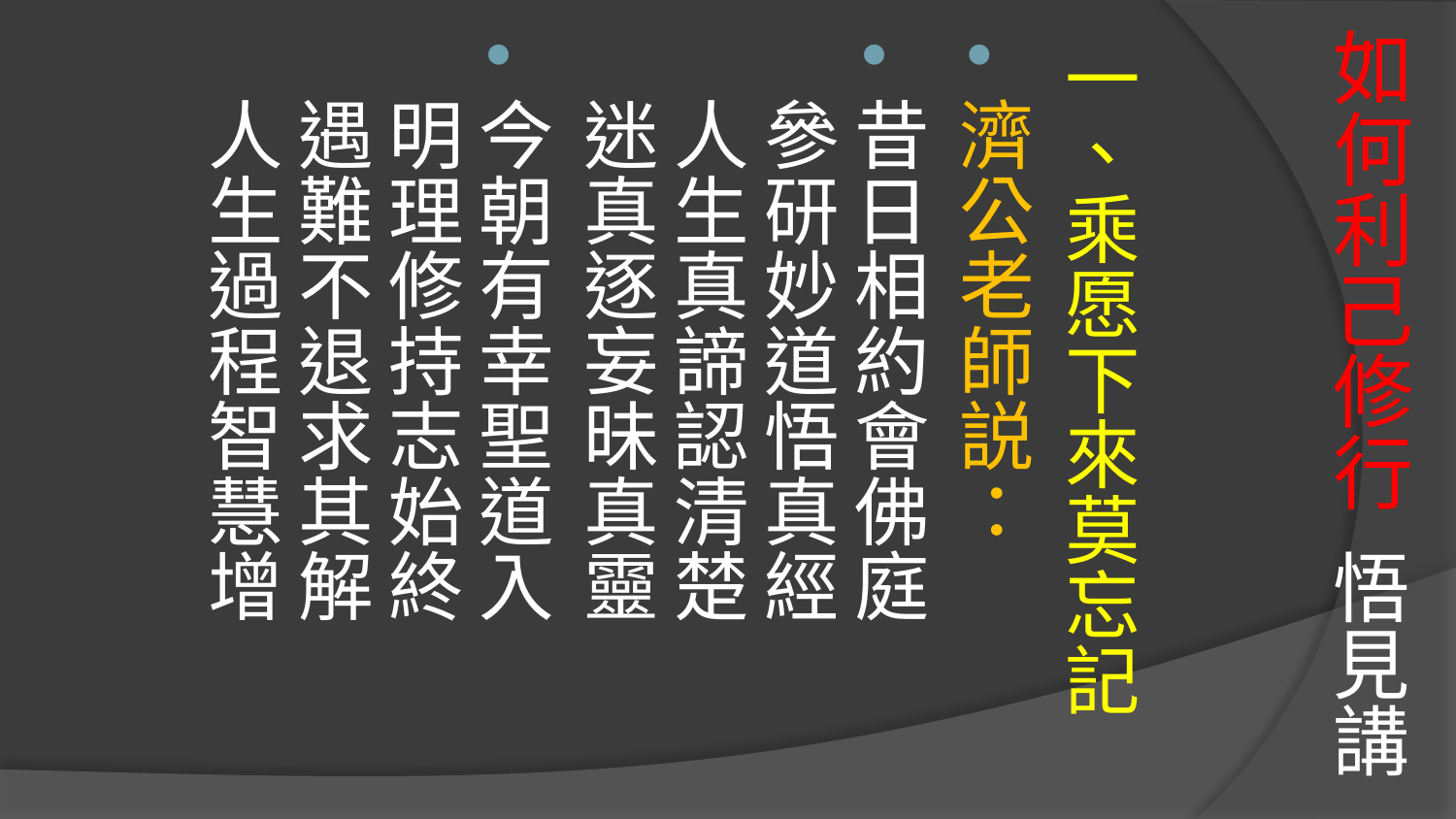

# 如何利己修行  悟見講
一、乘愿下來莫忘記
濟公老師説：
昔日相約會佛庭　　
參研妙道悟真經
人生真諦認清楚　　
迷真逐妄昧真靈
今朝有幸聖道入　 
明理修持志始終
遇難不退求其解 
人生過程智慧增